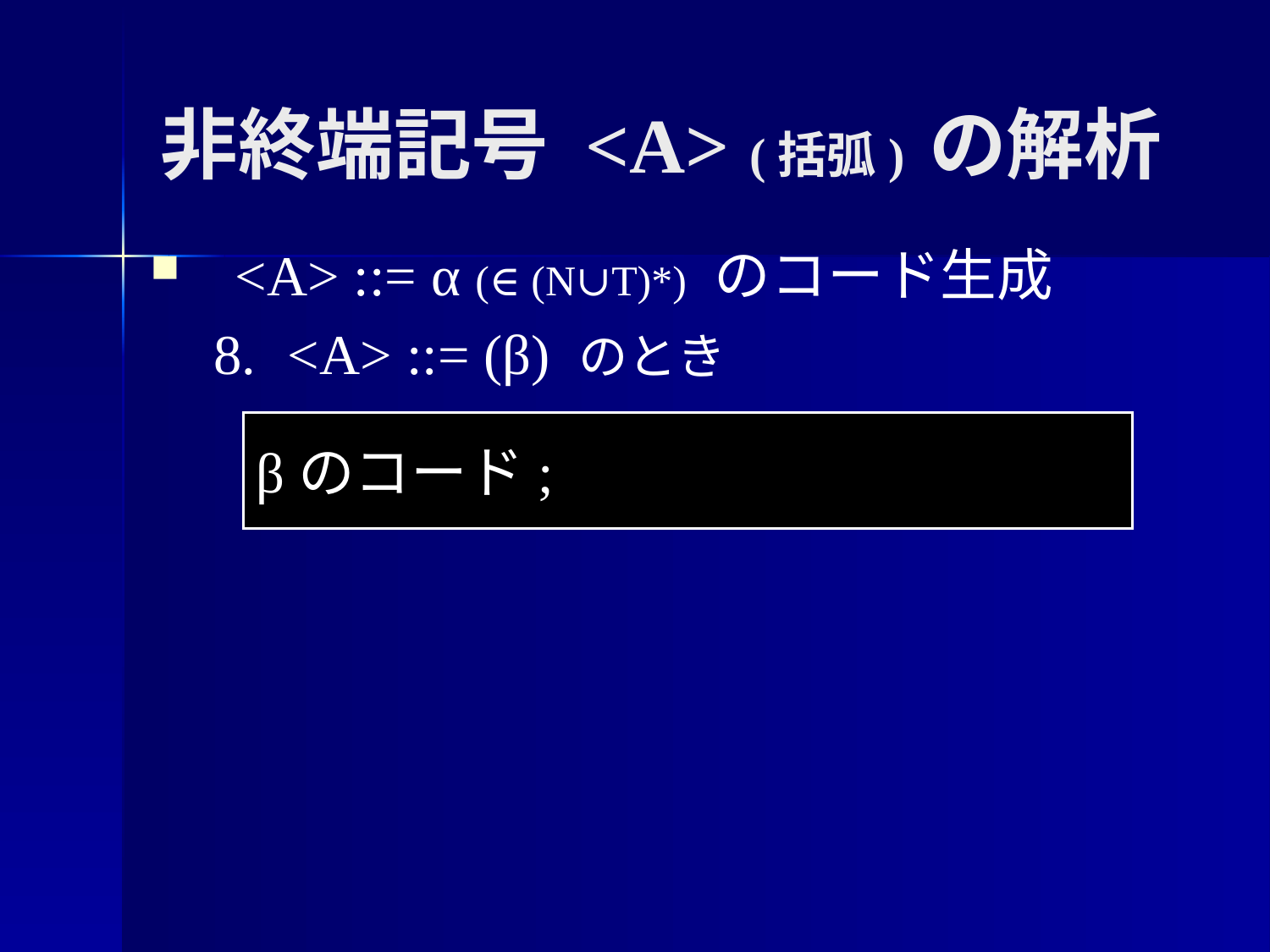

非終端記号 <A> (括弧) の解析
<A> ::= α (∈ (N∪T)*) のコード生成
<A> ::= (β) のとき
βのコード;